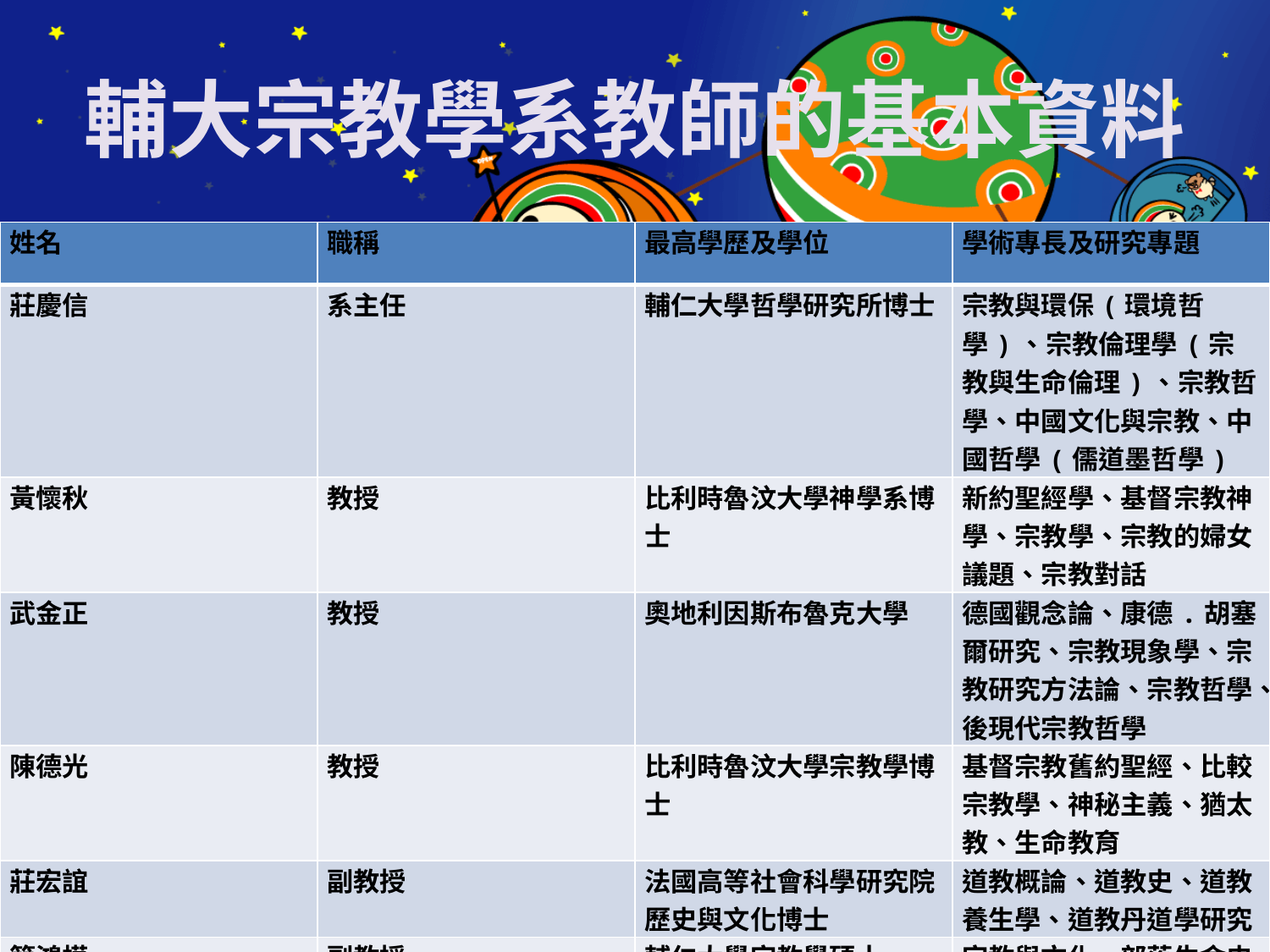

# 輔大宗教學系教師的基本資料
| 姓名 | 職稱 | 最高學歷及學位 | 學術專長及研究專題 |
| --- | --- | --- | --- |
| 莊慶信 | 系主任 | 輔仁大學哲學研究所博士 | 宗教與環保(環境哲學)、宗教倫理學(宗教與生命倫理)、宗教哲學、中國文化與宗教、中國哲學(儒道墨哲學) |
| 黃懷秋 | 教授 | 比利時魯汶大學神學系博士 | 新約聖經學、基督宗教神學、宗教學、宗教的婦女議題、宗教對話 |
| 武金正 | 教授 | 奧地利因斯布魯克大學 | 德國觀念論、康德.胡塞爾研究、宗教現象學、宗教研究方法論、宗教哲學、後現代宗教哲學 |
| 陳德光 | 教授 | 比利時魯汶大學宗教學博士 | 基督宗教舊約聖經、比較宗教學、神秘主義、猶太教、生命教育 |
| 莊宏誼 | 副教授 | 法國高等社會科學研究院歷史與文化博士 | 道教概論、道教史、道教養生學、道教丹道學研究 |
| 簡鴻模 | 副教授 | 輔仁大學宗教學碩士 | 宗教與文化、部落生命史研究、原住民研究、比較宗教學、基督宗教研究 |